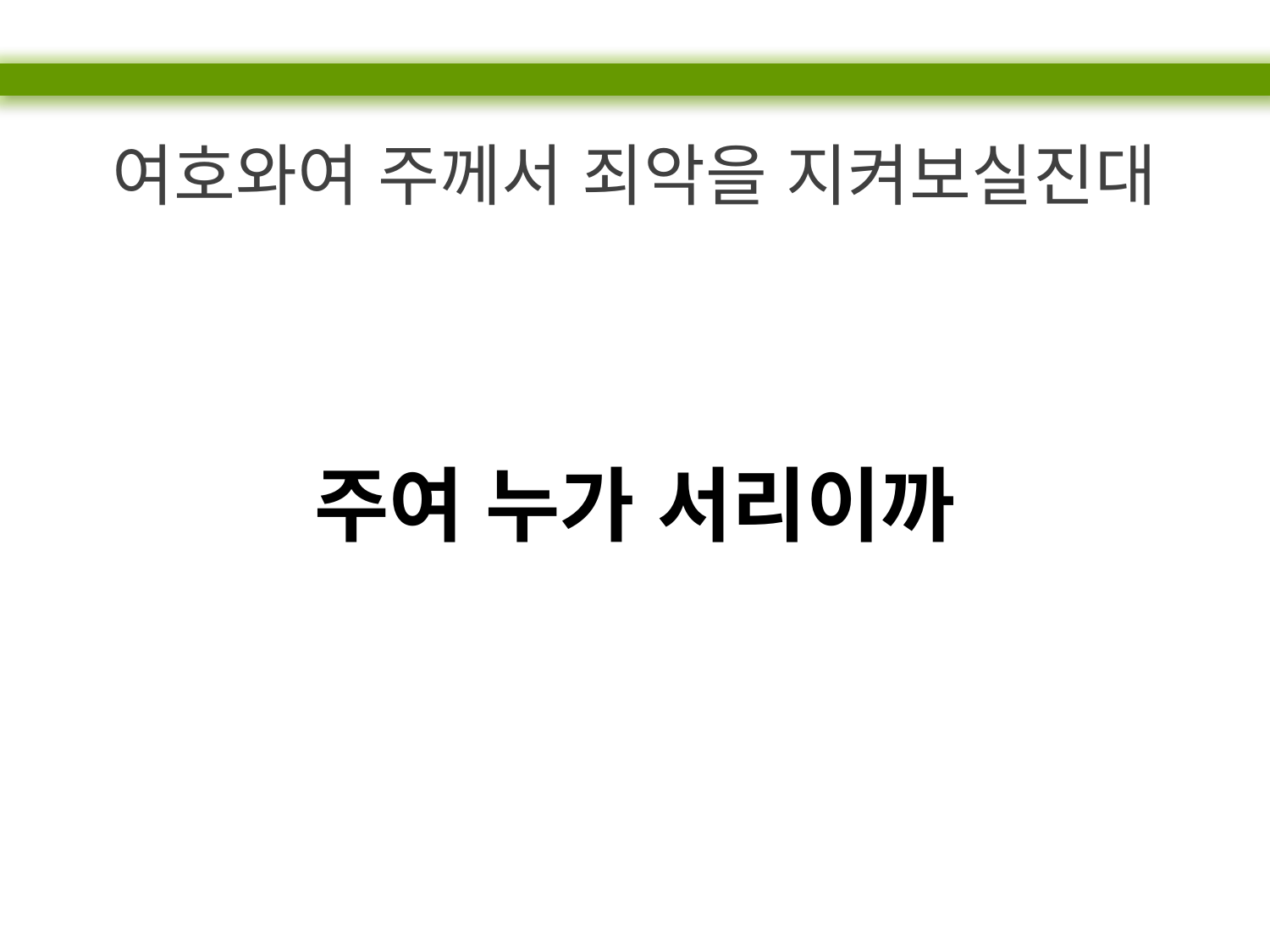

여호와여 주께서 죄악을 지켜보실진대
주여 누가 서리이까